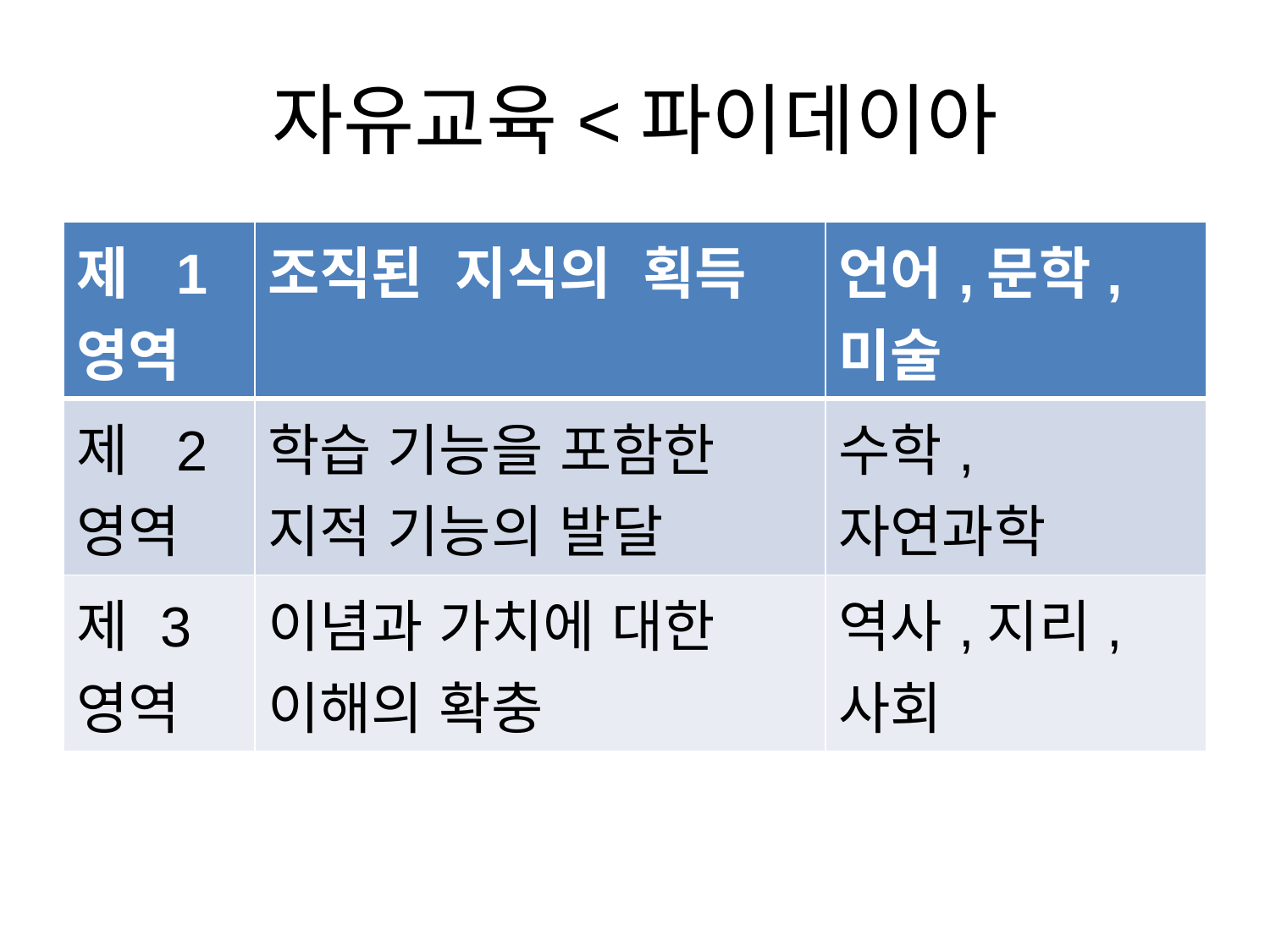

# 자유교육<파이데이아
| 제 1영역 | 조직된 지식의 획득 | 언어,문학, 미술 |
| --- | --- | --- |
| 제 2영역 | 학습 기능을 포함한 지적 기능의 발달 | 수학,자연과학 |
| 제 3 영역 | 이념과 가치에 대한 이해의 확충 | 역사,지리, 사회 |